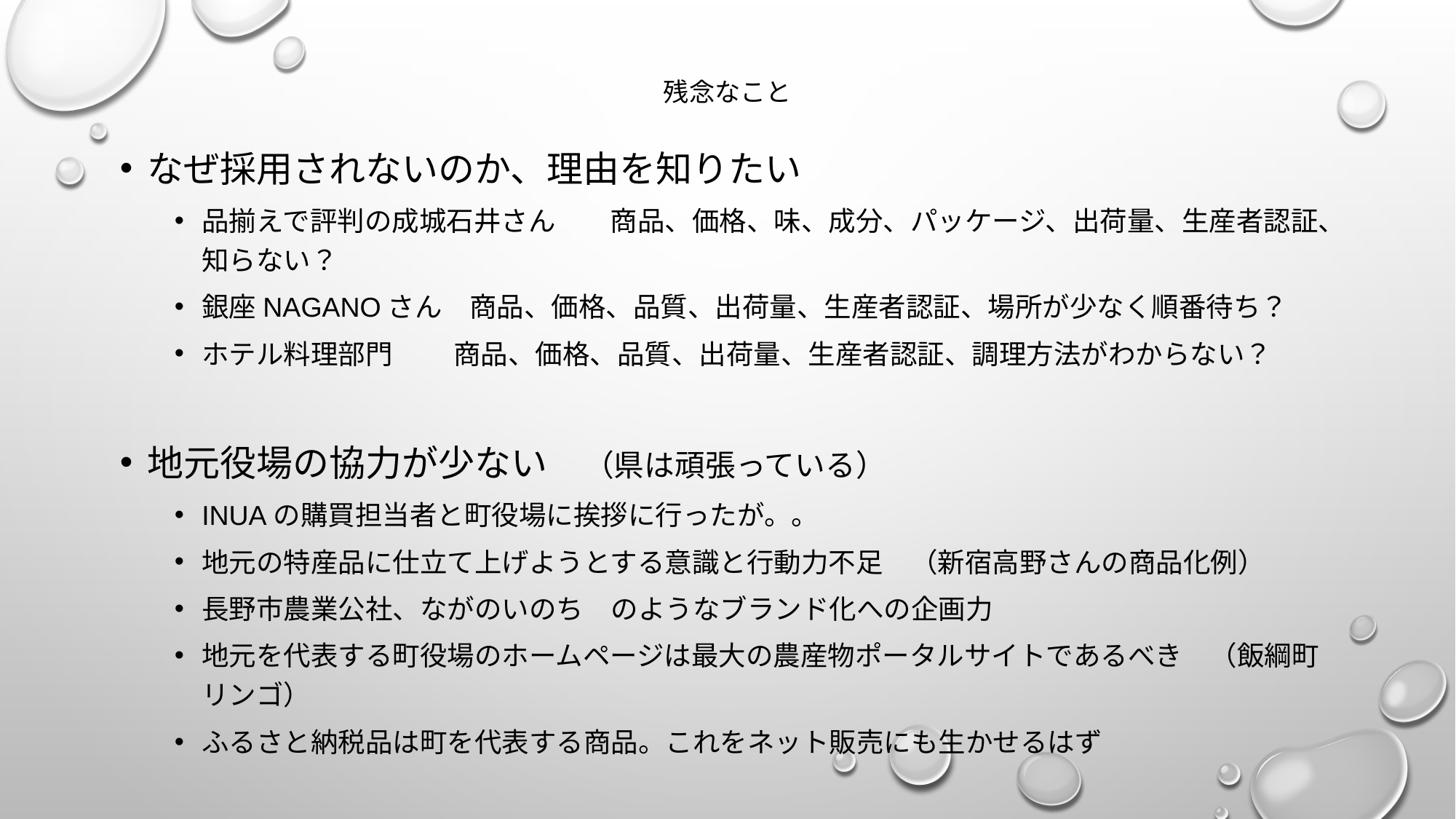

# 残念なこと
なぜ採用されないのか、理由を知りたい
品揃えで評判の成城石井さん　　商品、価格、味、成分、パッケージ、出荷量、生産者認証、知らない？
銀座Naganoさん　商品、価格、品質、出荷量、生産者認証、場所が少なく順番待ち？
ホテル料理部門　　 商品、価格、品質、出荷量、生産者認証、調理方法がわからない？

地元役場の協力が少ない　（県は頑張っている）
INUAの購買担当者と町役場に挨拶に行ったが。。
地元の特産品に仕立て上げようとする意識と行動力不足　（新宿高野さんの商品化例）
長野市農業公社、ながのいのち　のようなブランド化への企画力
地元を代表する町役場のホームページは最大の農産物ポータルサイトであるべき　（飯綱町リンゴ）
ふるさと納税品は町を代表する商品。これをネット販売にも生かせるはず